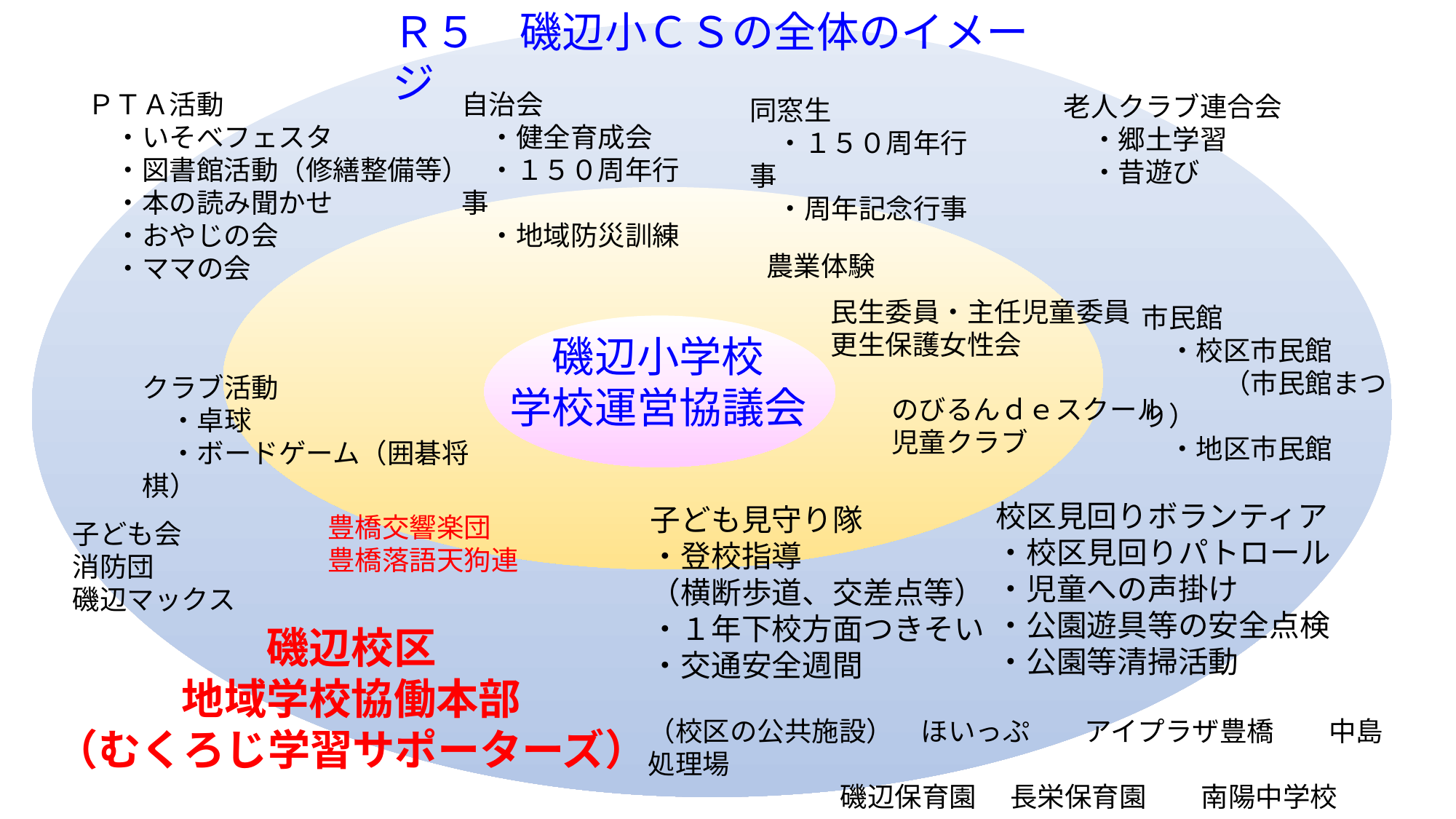

Ｒ５　磯辺小ＣＳの全体のイメージ

自治会
　・健全育成会
　・１５０周年行事
　・地域防災訓練
ＰＴＡ活動
　・いそべフェスタ
　・図書館活動（修繕整備等）
　・本の読み聞かせ
　・おやじの会
　・ママの会
老人クラブ連合会
　・郷土学習
　・昔遊び

同窓生
　・１５０周年行事
　・周年記念行事

農業体験
民生委員・主任児童委員
更生保護女性会
市民館
　・校区市民館
　　　（市民館まつり）
　・地区市民館

磯辺小学校
学校運営協議会
クラブ活動
　・卓球
　・ボードゲーム（囲碁将棋）
のびるんｄｅスクール
児童クラブ
校区見回りボランティア
・校区見回りパトロール
・児童への声掛け
・公園遊具等の安全点検
・公園等清掃活動
子ども見守り隊
・登校指導
（横断歩道、交差点等）
・１年下校方面つきそい
・交通安全週間

豊橋交響楽団
豊橋落語天狗連
子ども会
消防団
磯辺マックス
磯辺校区
地域学校協働本部
（むくろじ学習サポーターズ）
（校区の公共施設）　ほいっぷ　　アイプラザ豊橋　　中島処理場
                              磯辺保育園　 長栄保育園　　南陽中学校